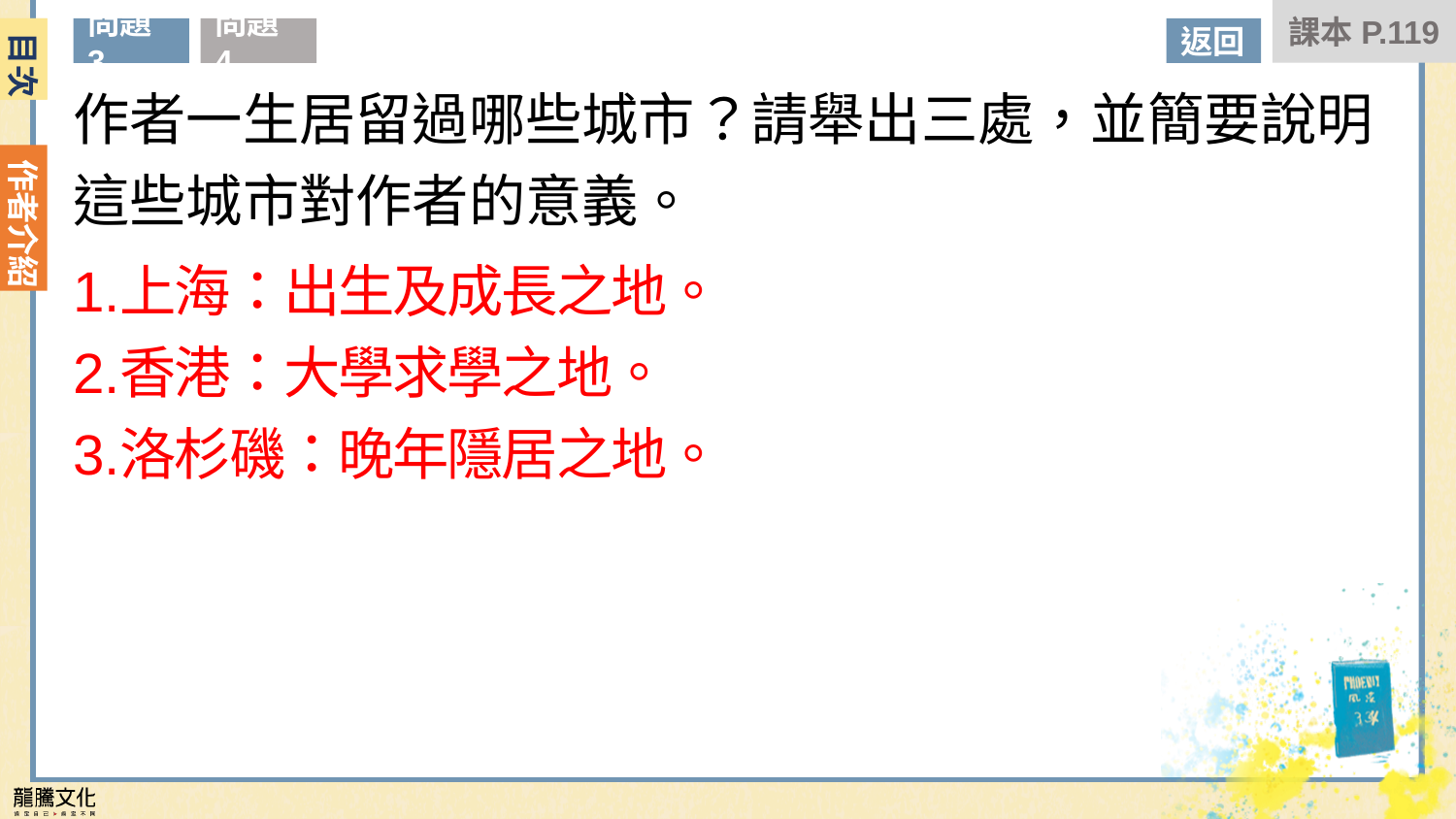

課本P.119
目次
問題3
問題4
返回
作者一生居留過哪些城市？請舉出三處，並簡要說明這些城市對作者的意義。
上海：出生及成長之地。
香港：大學求學之地。
洛杉磯：晚年隱居之地。